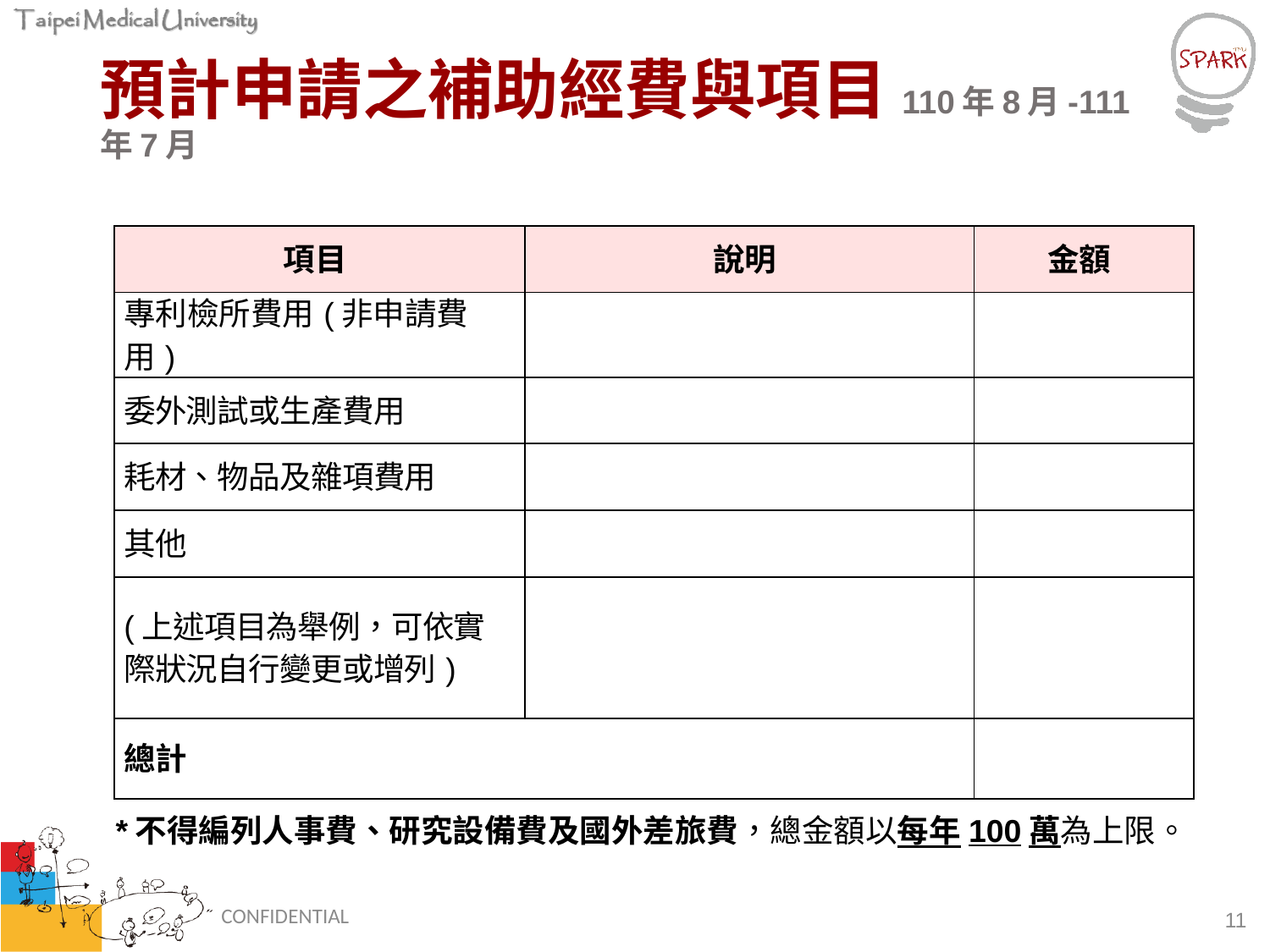

# 預計申請之補助經費與項目110年8月-111年7月
| 項目 | 說明 | 金額 |
| --- | --- | --- |
| 專利檢所費用(非申請費用) |  |  |
| 委外測試或生產費用 |  |  |
| 耗材、物品及雜項費用 |  |  |
| 其他 |  |  |
| (上述項目為舉例，可依實際狀況自行變更或增列) |  |  |
| 總計 |  |  |
*不得編列人事費、研究設備費及國外差旅費，總金額以每年100萬為上限。
CONFIDENTIAL
11